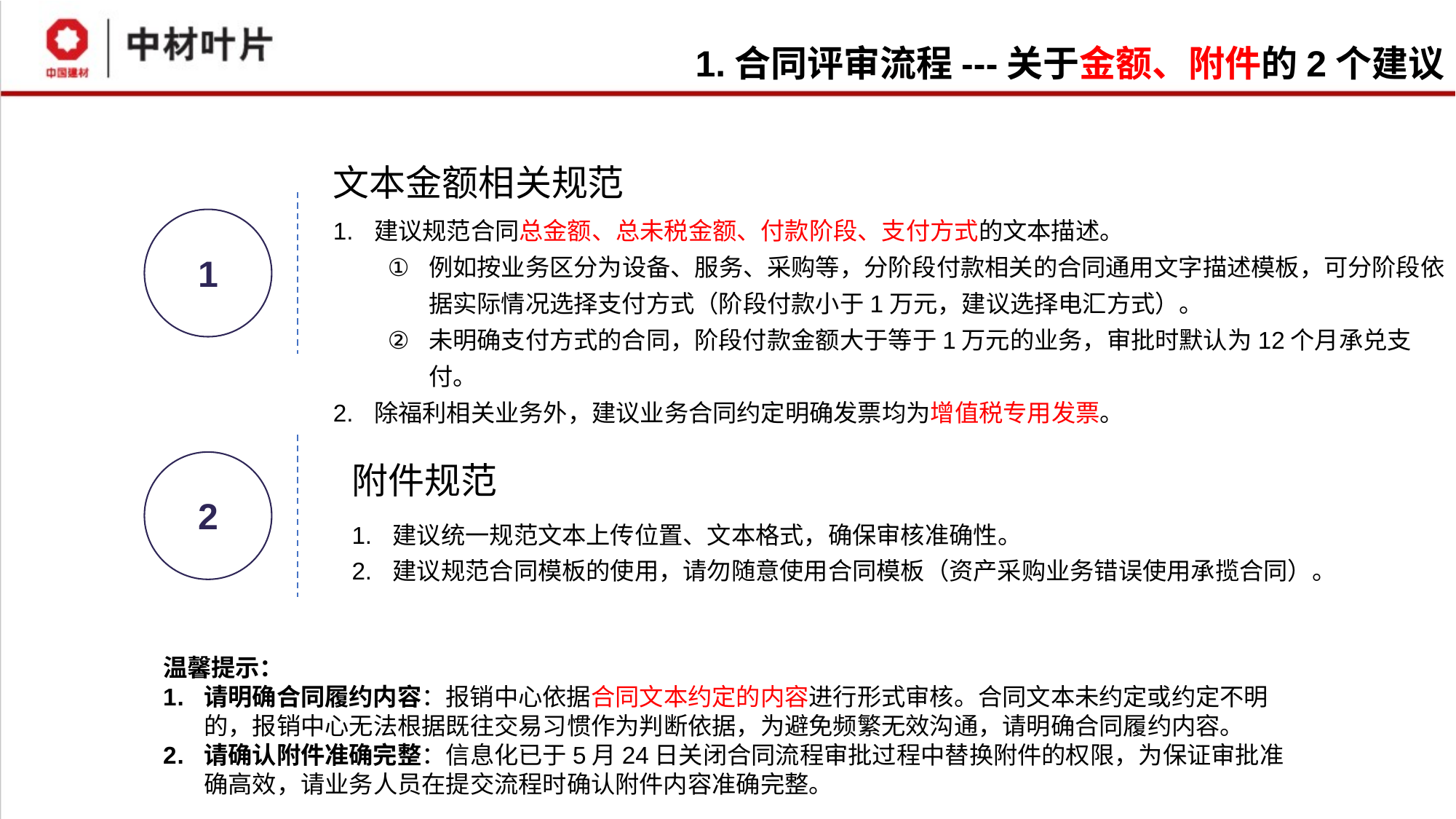

# 1.合同评审流程---关于金额、附件的2个建议
文本金额相关规范
建议规范合同总金额、总未税金额、付款阶段、支付方式的文本描述。
例如按业务区分为设备、服务、采购等，分阶段付款相关的合同通用文字描述模板，可分阶段依据实际情况选择支付方式（阶段付款小于1万元，建议选择电汇方式）。
未明确支付方式的合同，阶段付款金额大于等于1万元的业务，审批时默认为12个月承兑支付。
除福利相关业务外，建议业务合同约定明确发票均为增值税专用发票。

1

附件规范
2
建议统一规范文本上传位置、文本格式，确保审核准确性。
建议规范合同模板的使用，请勿随意使用合同模板（资产采购业务错误使用承揽合同）。
温馨提示：
请明确合同履约内容：报销中心依据合同文本约定的内容进行形式审核。合同文本未约定或约定不明的，报销中心无法根据既往交易习惯作为判断依据，为避免频繁无效沟通，请明确合同履约内容。
请确认附件准确完整：信息化已于5月24日关闭合同流程审批过程中替换附件的权限，为保证审批准确高效，请业务人员在提交流程时确认附件内容准确完整。